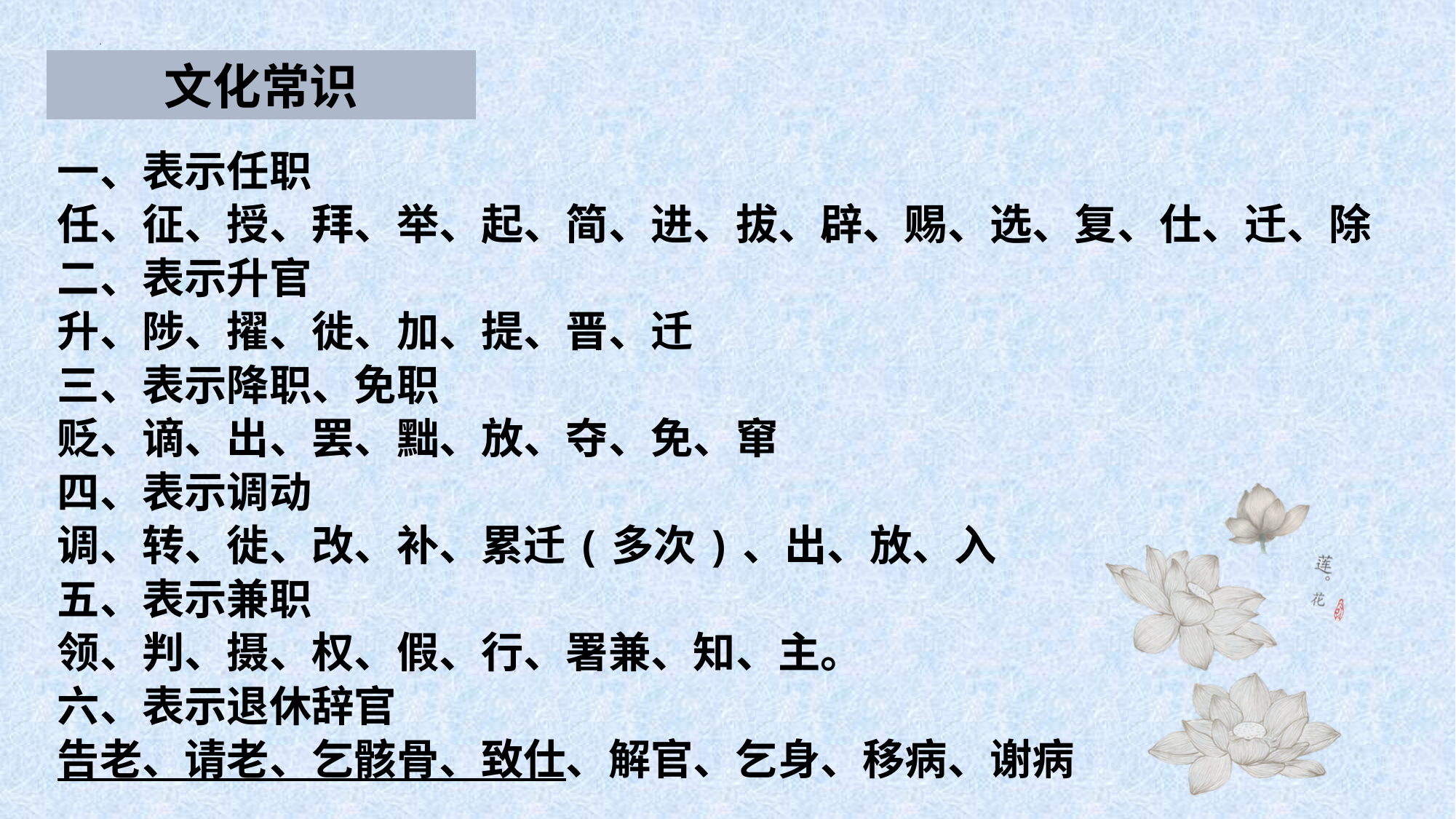

文化常识
一、表示任职
任、征、授、拜、举、起、简、进、拔、辟、赐、选、复、仕、迁、除
二、表示升官
升、陟、擢、徙、加、提、晋、迁
三、表示降职、免职
贬、谪、出、罢、黜、放、夺、免、窜
四、表示调动
调、转、徙、改、补、累迁(多次)、出、放、入
五、表示兼职
领、判、摄、权、假、行、署兼、知、主。
六、表示退休辞官
告老、请老、乞骸骨、致仕、解官、乞身、移病、谢病